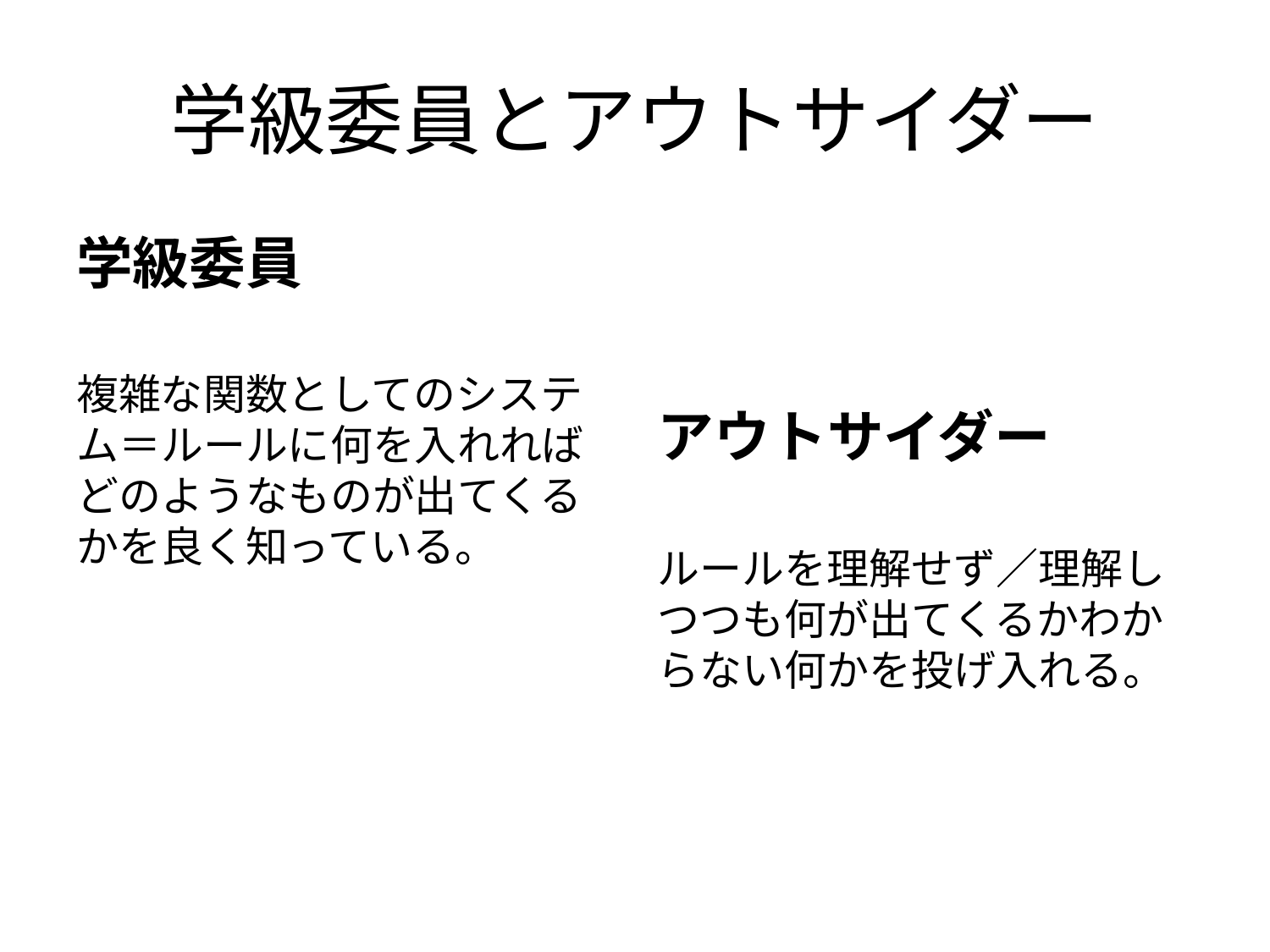

# 学級委員とアウトサイダー
学級委員

複雑な関数としてのシステム＝ルールに何を入れればどのようなものが出てくるかを良く知っている。
アウトサイダー

ルールを理解せず／理解しつつも何が出てくるかわからない何かを投げ入れる。